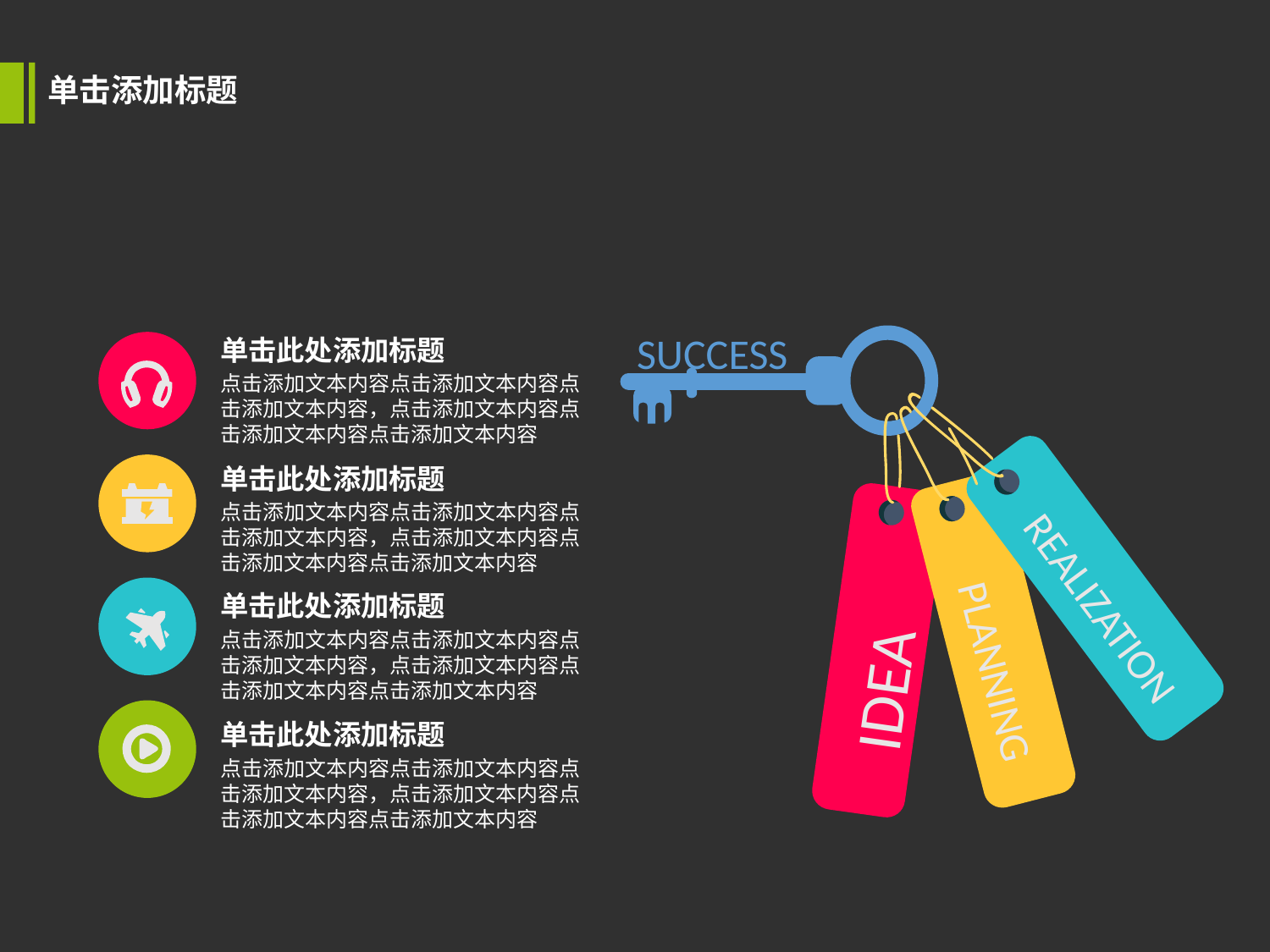

单击添加标题
单击此处添加标题
SUCCESS

REALIZATION
PLANNING
IDEA

点击添加文本内容点击添加文本内容点击添加文本内容，点击添加文本内容点击添加文本内容点击添加文本内容
单击此处添加标题

点击添加文本内容点击添加文本内容点击添加文本内容，点击添加文本内容点击添加文本内容点击添加文本内容
单击此处添加标题

点击添加文本内容点击添加文本内容点击添加文本内容，点击添加文本内容点击添加文本内容点击添加文本内容

单击此处添加标题
点击添加文本内容点击添加文本内容点击添加文本内容，点击添加文本内容点击添加文本内容点击添加文本内容